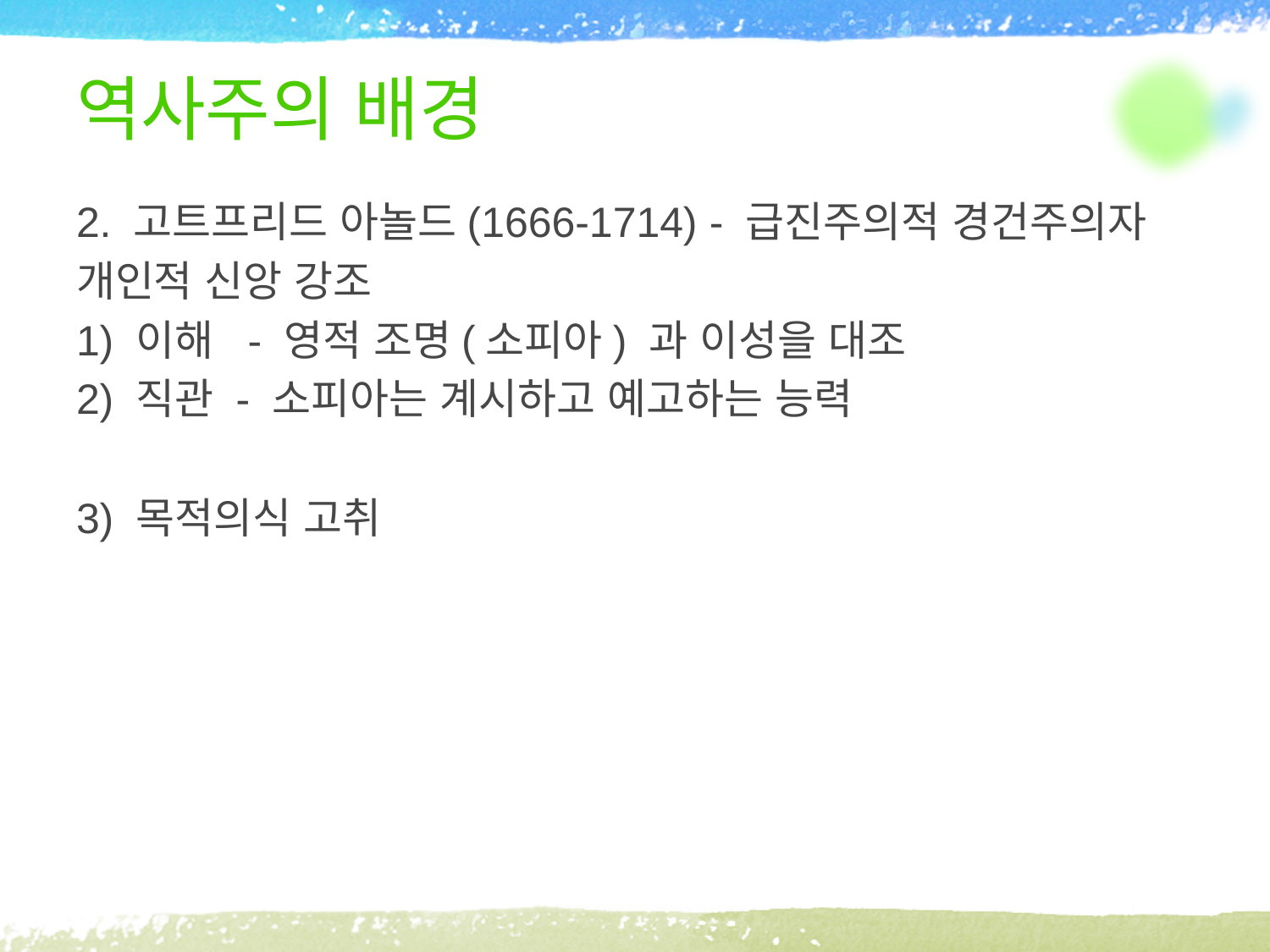

# 역사주의 배경
2. 고트프리드 아놀드(1666-1714) - 급진주의적 경건주의자
개인적 신앙 강조
1) 이해  - 영적 조명(소피아) 과 이성을 대조
2) 직관 - 소피아는 계시하고 예고하는 능력

3) 목적의식 고취